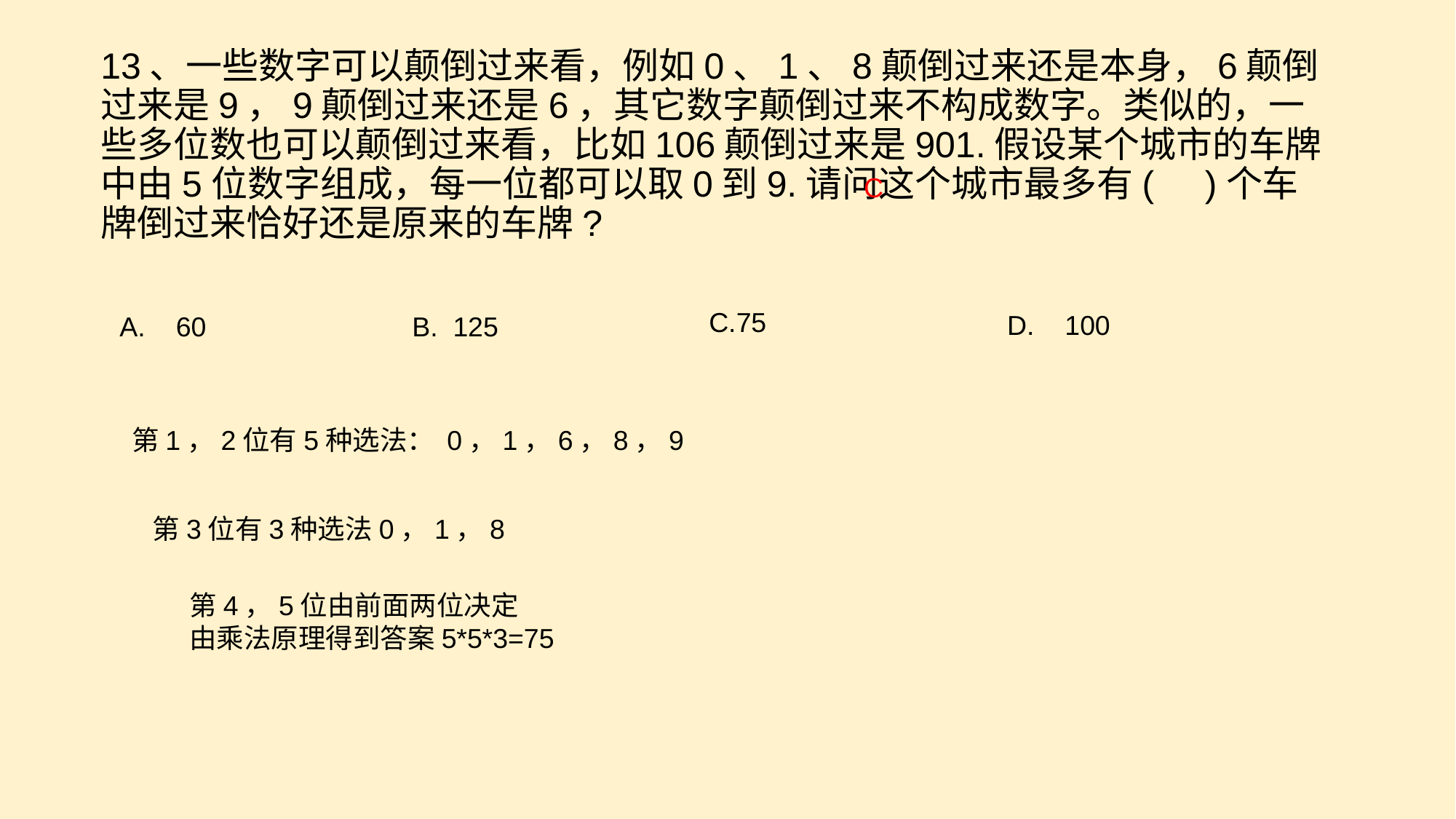

13、一些数字可以颠倒过来看，例如0、1、8颠倒过来还是本身，6颠倒过来是9，9颠倒过来还是6，其它数字颠倒过来不构成数字。类似的，一些多位数也可以颠倒过来看，比如106颠倒过来是901.假设某个城市的车牌中由5位数字组成，每一位都可以取0到9.请问这个城市最多有(     )个车牌倒过来恰好还是原来的车牌?
C
C.75
D.    100
A.    60
B.  125
第1，2位有5种选法： 0，1，6，8，9
第3位有3种选法0，1，8
第4，5位由前面两位决定
由乘法原理得到答案5*5*3=75